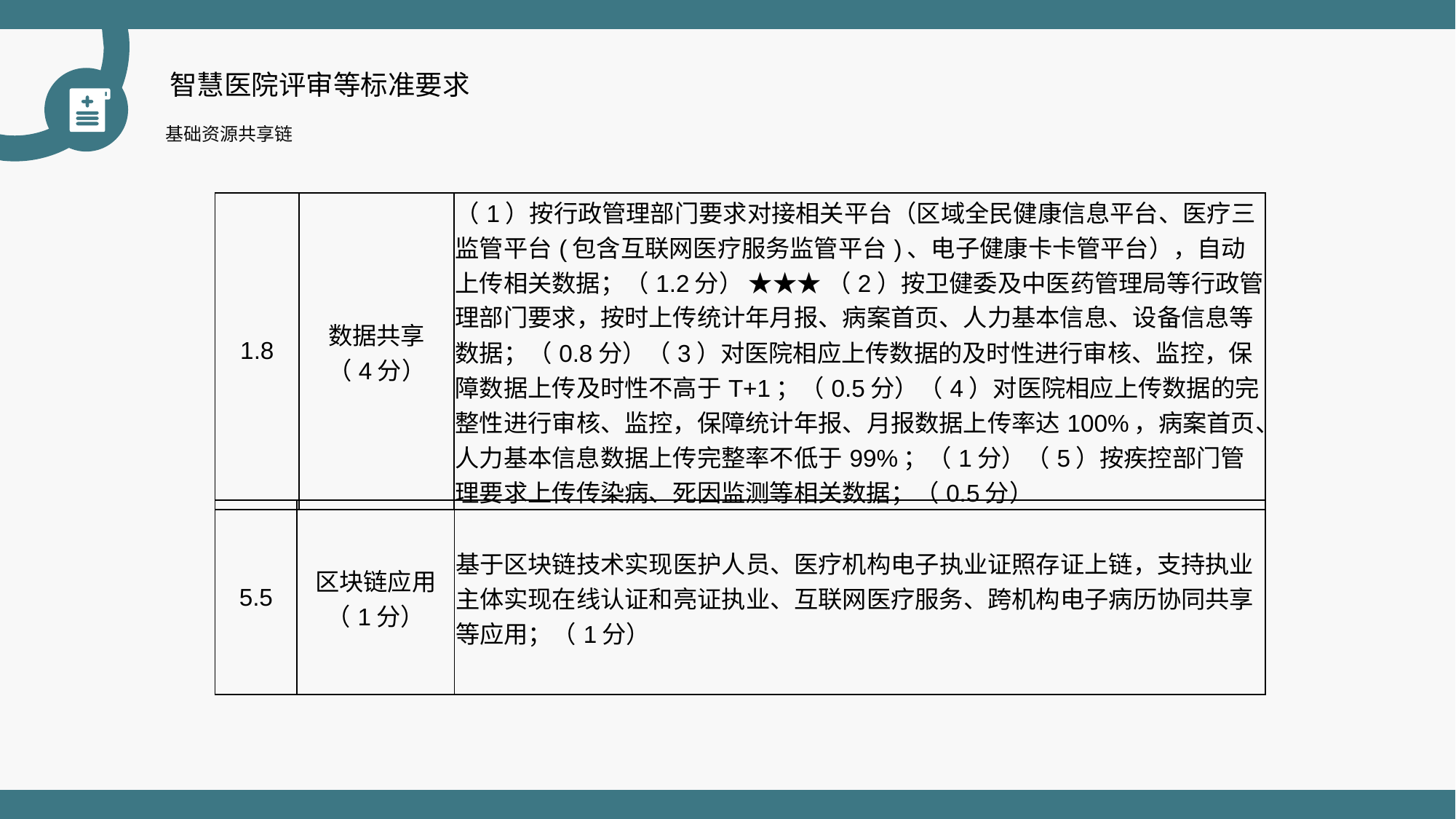

智慧医院评审等标准要求
| 1.8 | 数据共享 （4分） | （1）按行政管理部门要求对接相关平台（区域全民健康信息平台、医疗三监管平台(包含互联网医疗服务监管平台)、电子健康卡卡管平台），自动上传相关数据；（1.2分） ★★★ （2）按卫健委及中医药管理局等行政管理部门要求，按时上传统计年月报、病案首页、人力基本信息、设备信息等数据；（0.8分）（3）对医院相应上传数据的及时性进行审核、监控，保障数据上传及时性不高于T+1；（0.5分）（4）对医院相应上传数据的完整性进行审核、监控，保障统计年报、月报数据上传率达100%，病案首页、人力基本信息数据上传完整率不低于99%；（1分）（5）按疾控部门管理要求上传传染病、死因监测等相关数据；（0.5分） |
| --- | --- | --- |
| 5.5 | 区块链应用（1分） | 基于区块链技术实现医护人员、医疗机构电子执业证照存证上链，支持执业主体实现在线认证和亮证执业、互联网医疗服务、跨机构电子病历协同共享等应用；（1分） |
| --- | --- | --- |